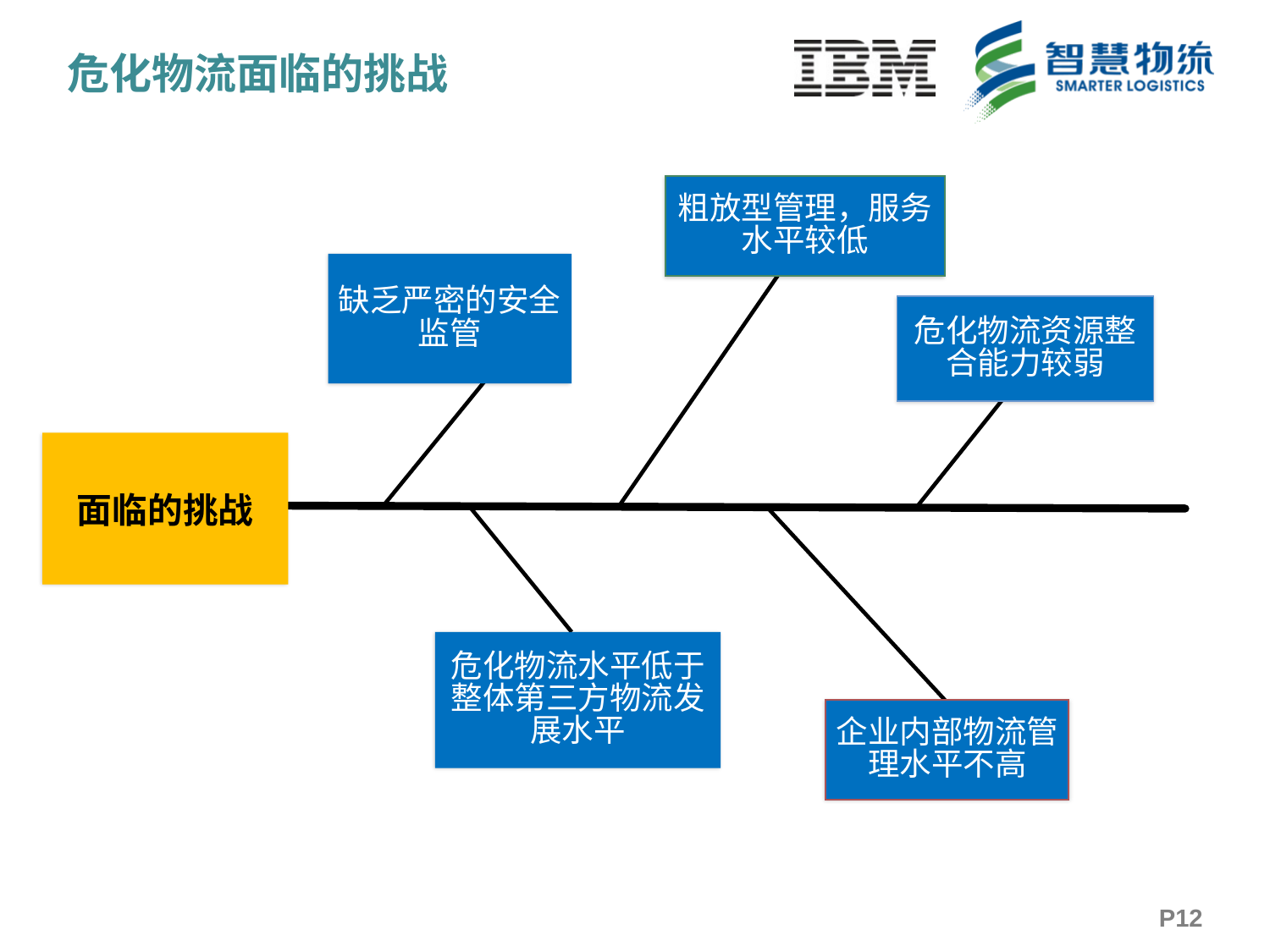

# 危化物流面临的挑战
粗放型管理，服务水平较低
缺乏严密的安全监管
危化物流资源整合能力较弱
面临的挑战
危化物流水平低于整体第三方物流发展水平
企业内部物流管理水平不高